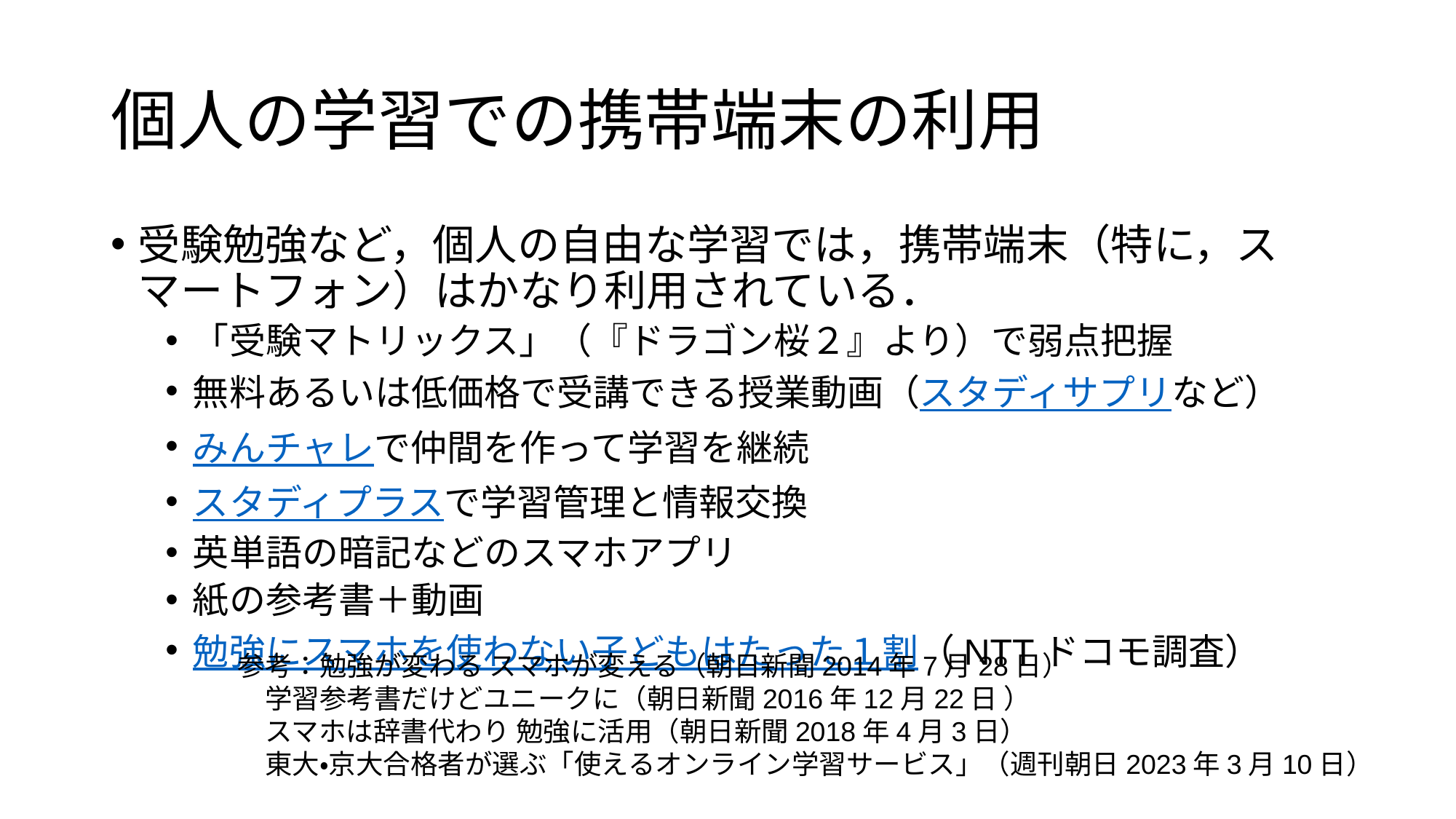

# 個人の学習での携帯端末の利用
受験勉強など，個人の自由な学習では，携帯端末（特に，スマートフォン）はかなり利用されている．
「受験マトリックス」（『ドラゴン桜２』より）で弱点把握
無料あるいは低価格で受講できる授業動画（スタディサプリなど）
みんチャレで仲間を作って学習を継続
スタディプラスで学習管理と情報交換
英単語の暗記などのスマホアプリ
紙の参考書＋動画
勉強にスマホを使わない子どもはたった１割（NTTドコモ調査）
参考：勉強が変わる スマホが変える（朝日新聞2014年7月28日）
　学習参考書だけどユニークに（朝日新聞2016年12月22日 ）
　スマホは辞書代わり 勉強に活用（朝日新聞2018年4月3日）
　東大・京大合格者が選ぶ「使えるオンライン学習サービス」（週刊朝日2023年3月10日）